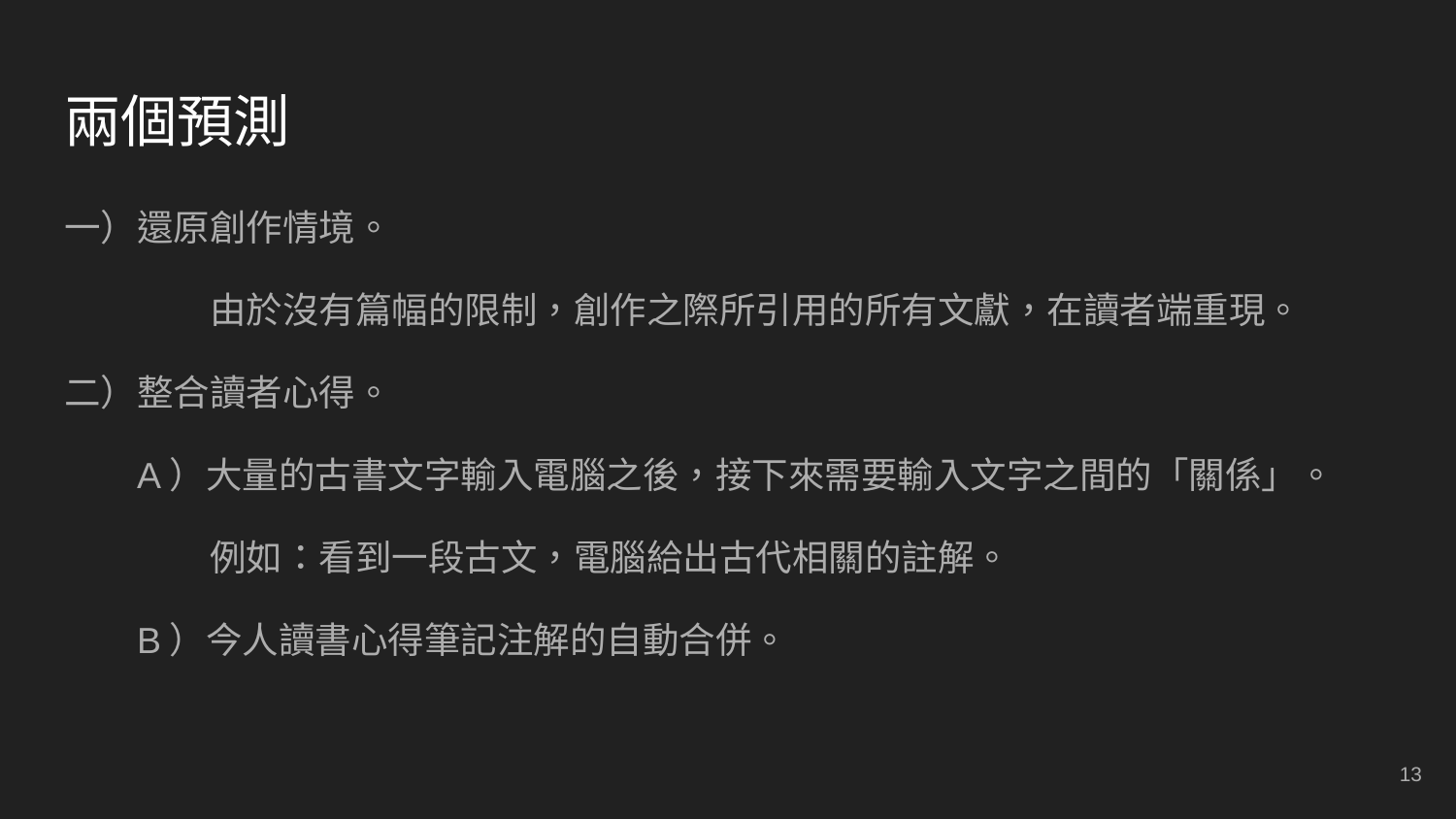

# 兩個預測
一）還原創作情境。
	由於沒有篇幅的限制，創作之際所引用的所有文獻，在讀者端重現。
二）整合讀者心得。
A）大量的古書文字輸入電腦之後，接下來需要輸入文字之間的「關係」。
	例如：看到一段古文，電腦給出古代相關的註解。
B）今人讀書心得筆記注解的自動合併。
13